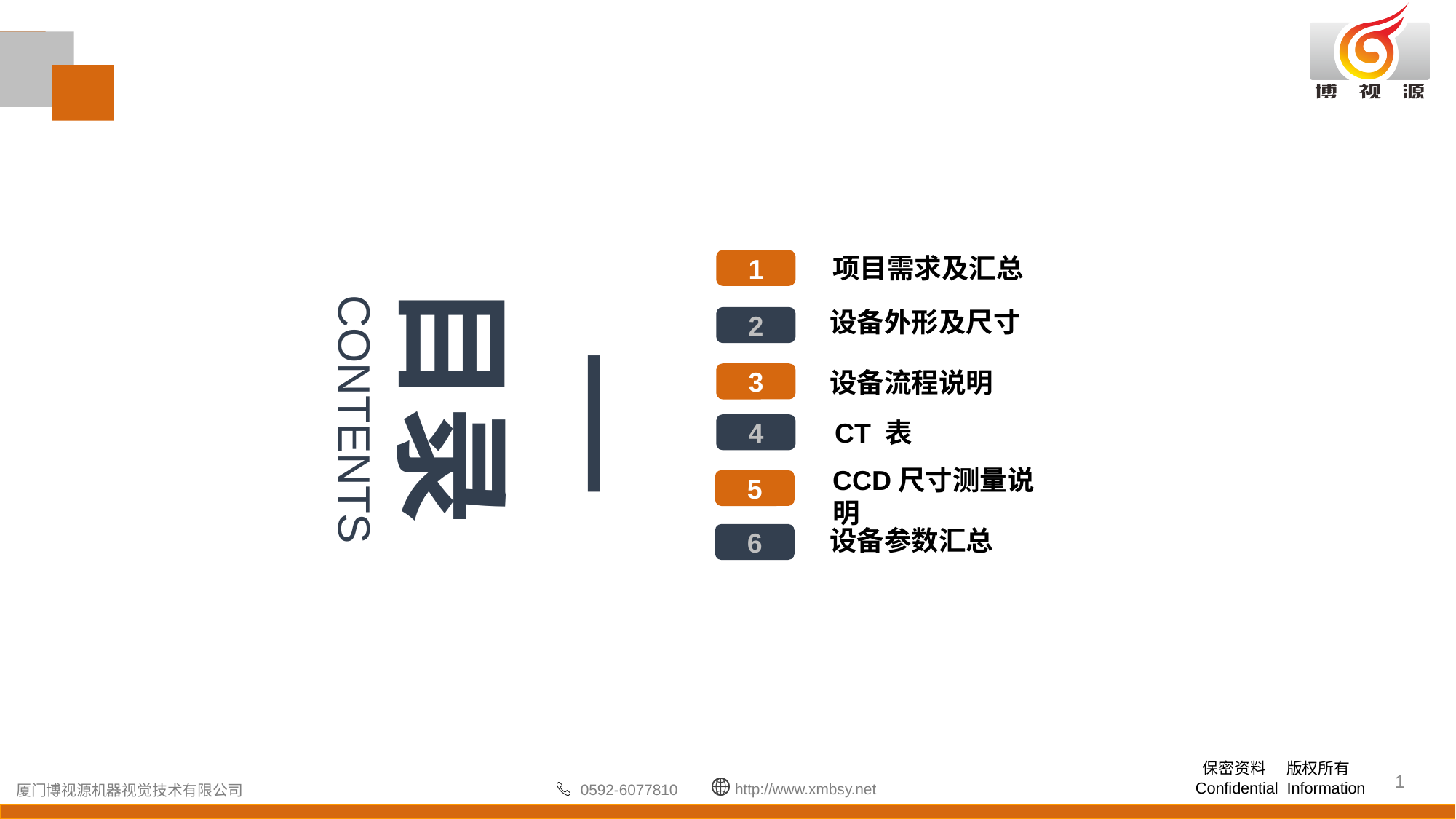

目录
|
CONTENTS
项目需求及汇总
1
设备外形及尺寸
2
设备流程说明
3
CT 表
4
CCD尺寸测量说明
5
设备参数汇总
6
1